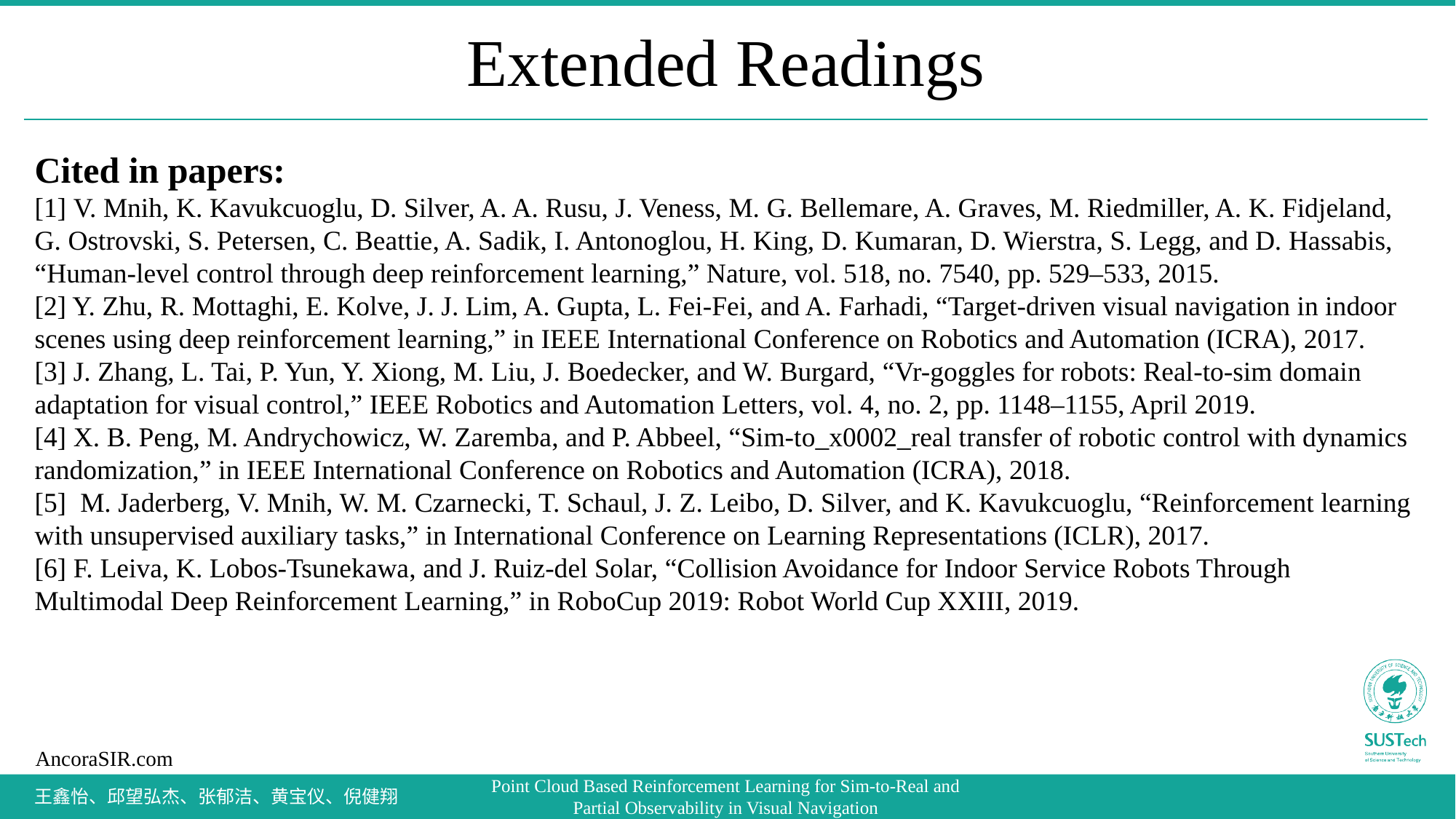

# Extended Readings
Cited in papers:
[1] V. Mnih, K. Kavukcuoglu, D. Silver, A. A. Rusu, J. Veness, M. G. Bellemare, A. Graves, M. Riedmiller, A. K. Fidjeland, G. Ostrovski, S. Petersen, C. Beattie, A. Sadik, I. Antonoglou, H. King, D. Kumaran, D. Wierstra, S. Legg, and D. Hassabis, “Human-level control through deep reinforcement learning,” Nature, vol. 518, no. 7540, pp. 529–533, 2015.
[2] Y. Zhu, R. Mottaghi, E. Kolve, J. J. Lim, A. Gupta, L. Fei-Fei, and A. Farhadi, “Target-driven visual navigation in indoor scenes using deep reinforcement learning,” in IEEE International Conference on Robotics and Automation (ICRA), 2017.
[3] J. Zhang, L. Tai, P. Yun, Y. Xiong, M. Liu, J. Boedecker, and W. Burgard, “Vr-goggles for robots: Real-to-sim domain adaptation for visual control,” IEEE Robotics and Automation Letters, vol. 4, no. 2, pp. 1148–1155, April 2019.
[4] X. B. Peng, M. Andrychowicz, W. Zaremba, and P. Abbeel, “Sim-to_x0002_real transfer of robotic control with dynamics randomization,” in IEEE International Conference on Robotics and Automation (ICRA), 2018.
[5]  M. Jaderberg, V. Mnih, W. M. Czarnecki, T. Schaul, J. Z. Leibo, D. Silver, and K. Kavukcuoglu, “Reinforcement learning with unsupervised auxiliary tasks,” in International Conference on Learning Representations (ICLR), 2017.
[6] F. Leiva, K. Lobos-Tsunekawa, and J. Ruiz-del Solar, “Collision Avoidance for Indoor Service Robots Through Multimodal Deep Reinforcement Learning,” in RoboCup 2019: Robot World Cup XXIII, 2019.
王鑫怡、邱望弘杰、张郁洁、黄宝仪、倪健翔
15
Point Cloud Based Reinforcement Learning for Sim-to-Real and Partial Observability in Visual Navigation